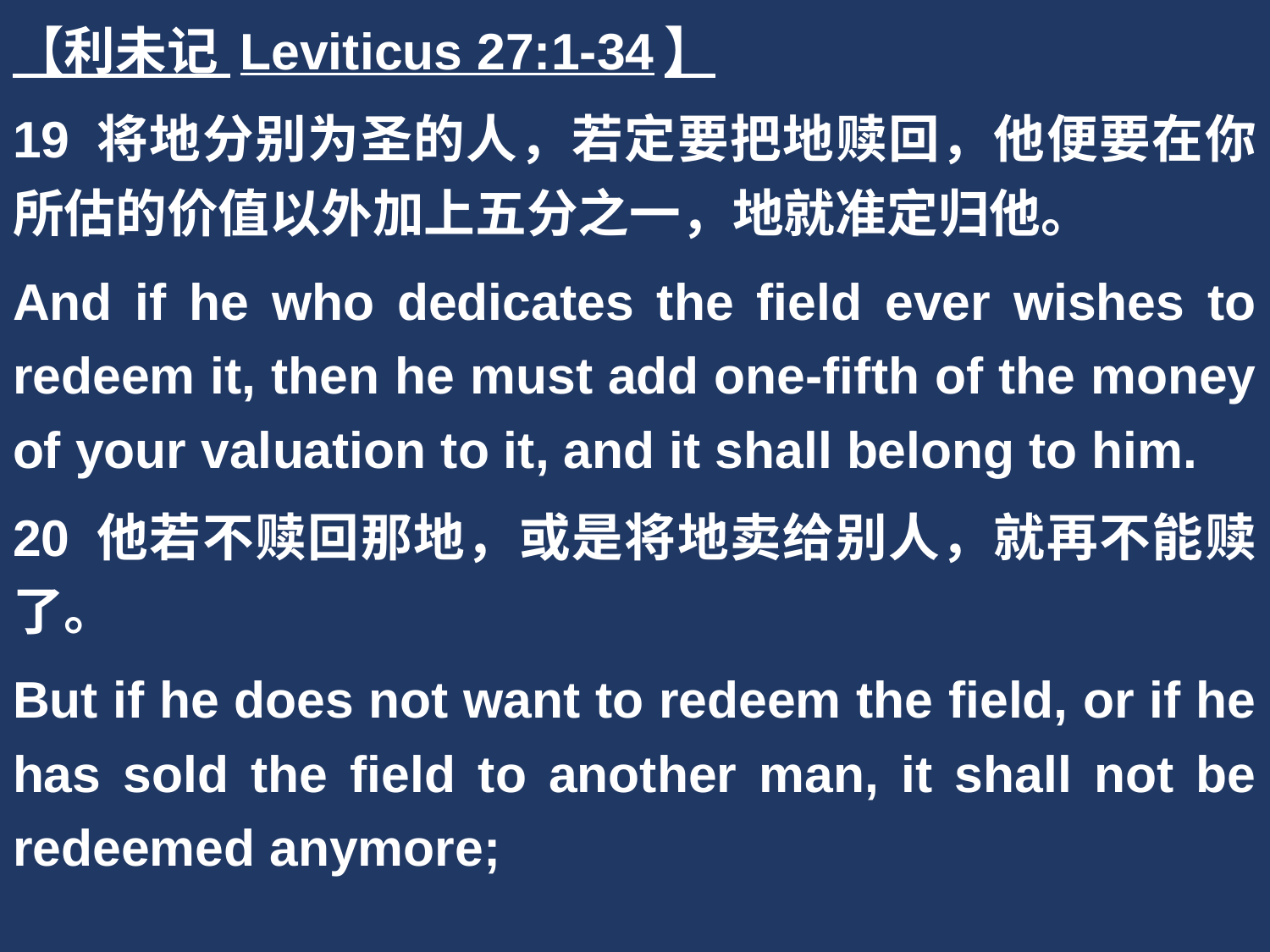

【利未记 Leviticus 27:1-34】
19 将地分别为圣的人，若定要把地赎回，他便要在你所估的价值以外加上五分之一，地就准定归他。
And if he who dedicates the field ever wishes to redeem it, then he must add one-fifth of the money of your valuation to it, and it shall belong to him.
20 他若不赎回那地，或是将地卖给别人，就再不能赎了。
But if he does not want to redeem the field, or if he has sold the field to another man, it shall not be redeemed anymore;